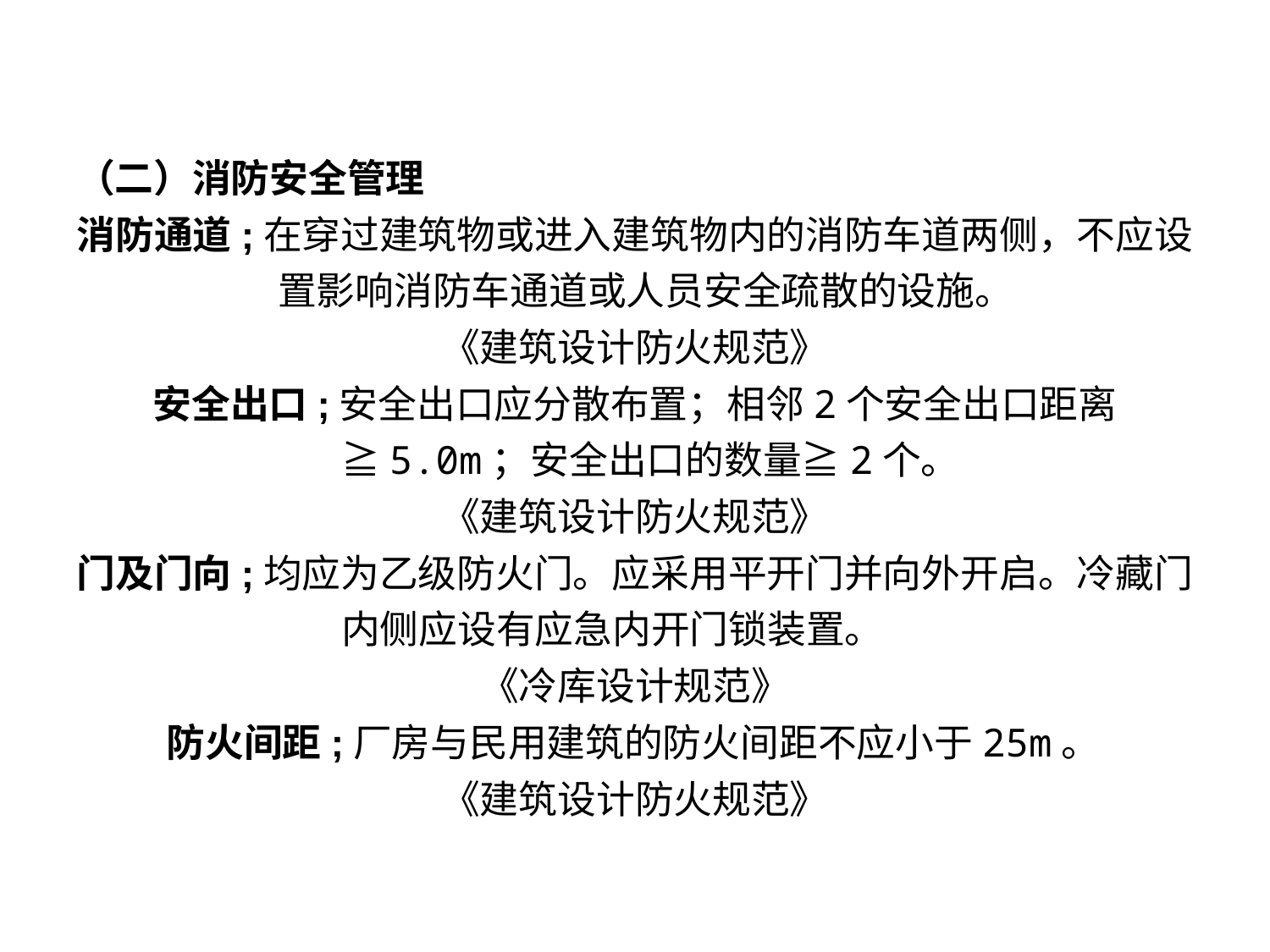

（二）消防安全管理
消防通道;在穿过建筑物或进入建筑物内的消防车道两侧，不应设置影响消防车通道或人员安全疏散的设施。
《建筑设计防火规范》
安全出口;安全出口应分散布置；相邻2个安全出口距离≧5.0m；安全出口的数量≧2个。
《建筑设计防火规范》
门及门向;均应为乙级防火门。应采用平开门并向外开启。冷藏门内侧应设有应急内开门锁装置。
《冷库设计规范》
防火间距;厂房与民用建筑的防火间距不应小于25m。
《建筑设计防火规范》

92